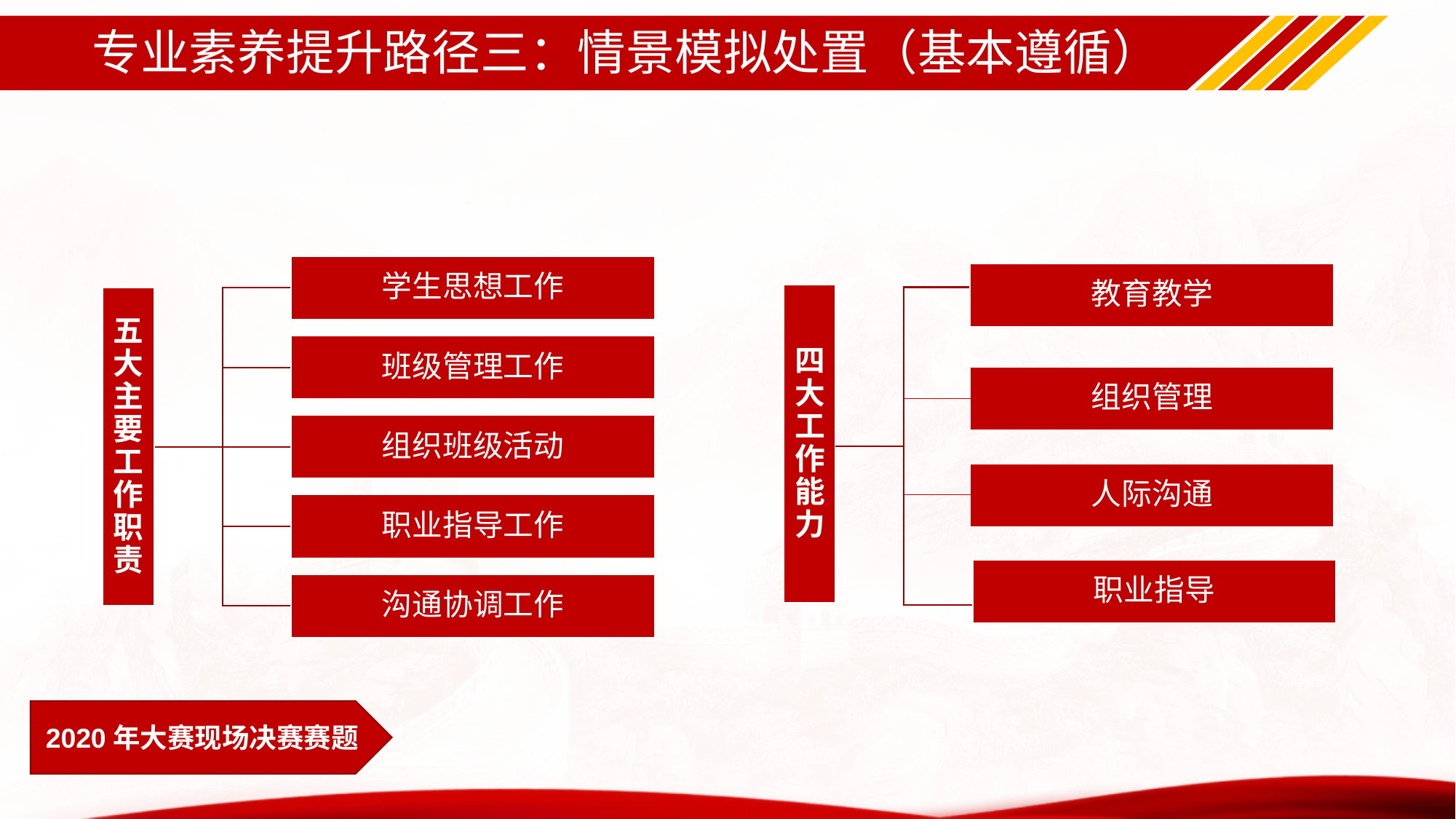

# 专业素养提升路径三：情景模拟处置（基本遵循）
学生思想工作
五大主要工作职责

班级管理工作

组织班级活动

职业指导工作
沟通协调工作
教育教学
四大工作能力

组织管理
人际沟通
职业指导

2020年大赛现场决赛赛题